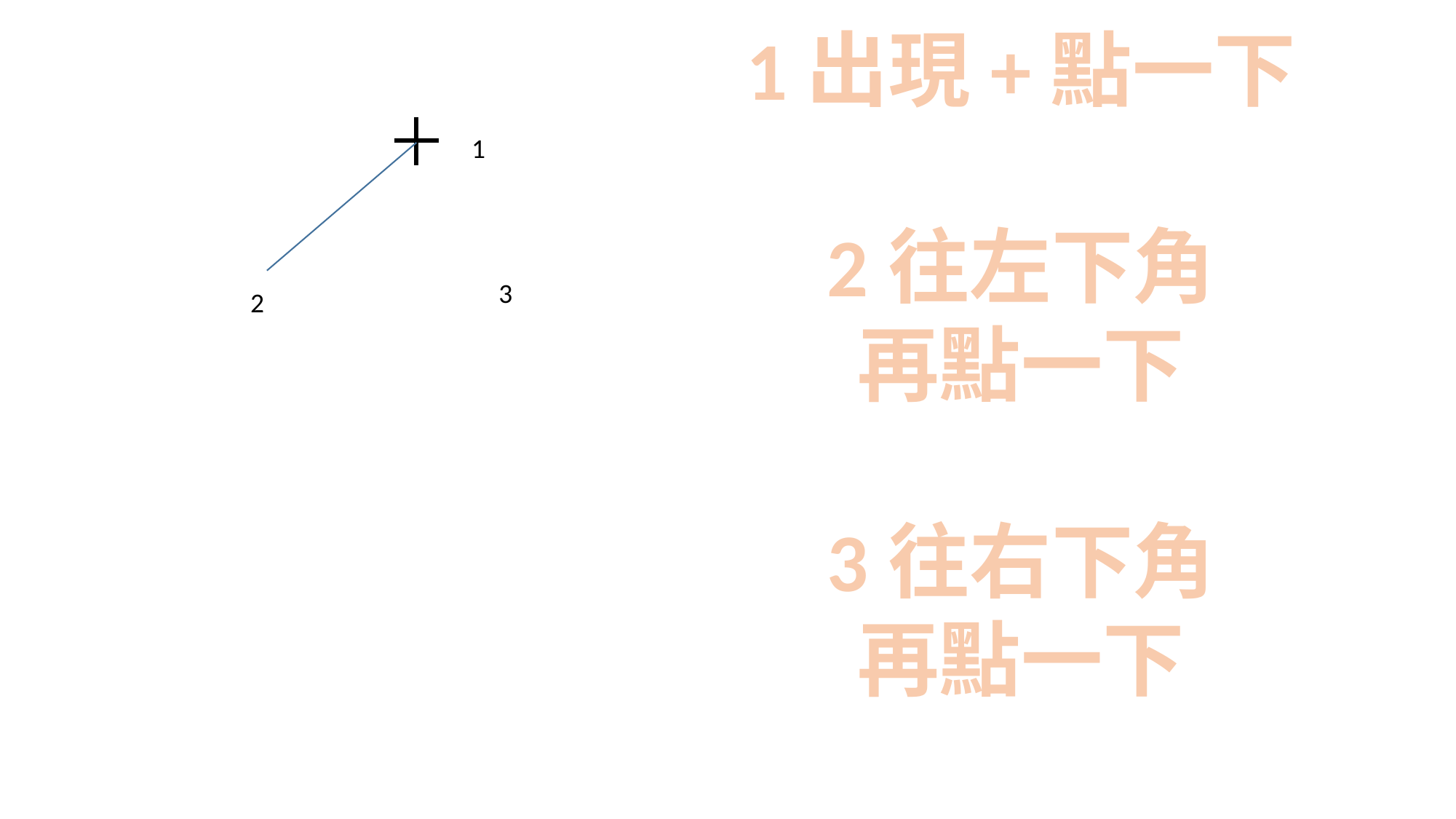

1出現+點一下

2往左下角
再點一下

3往右下角
再點一下

1

3
2